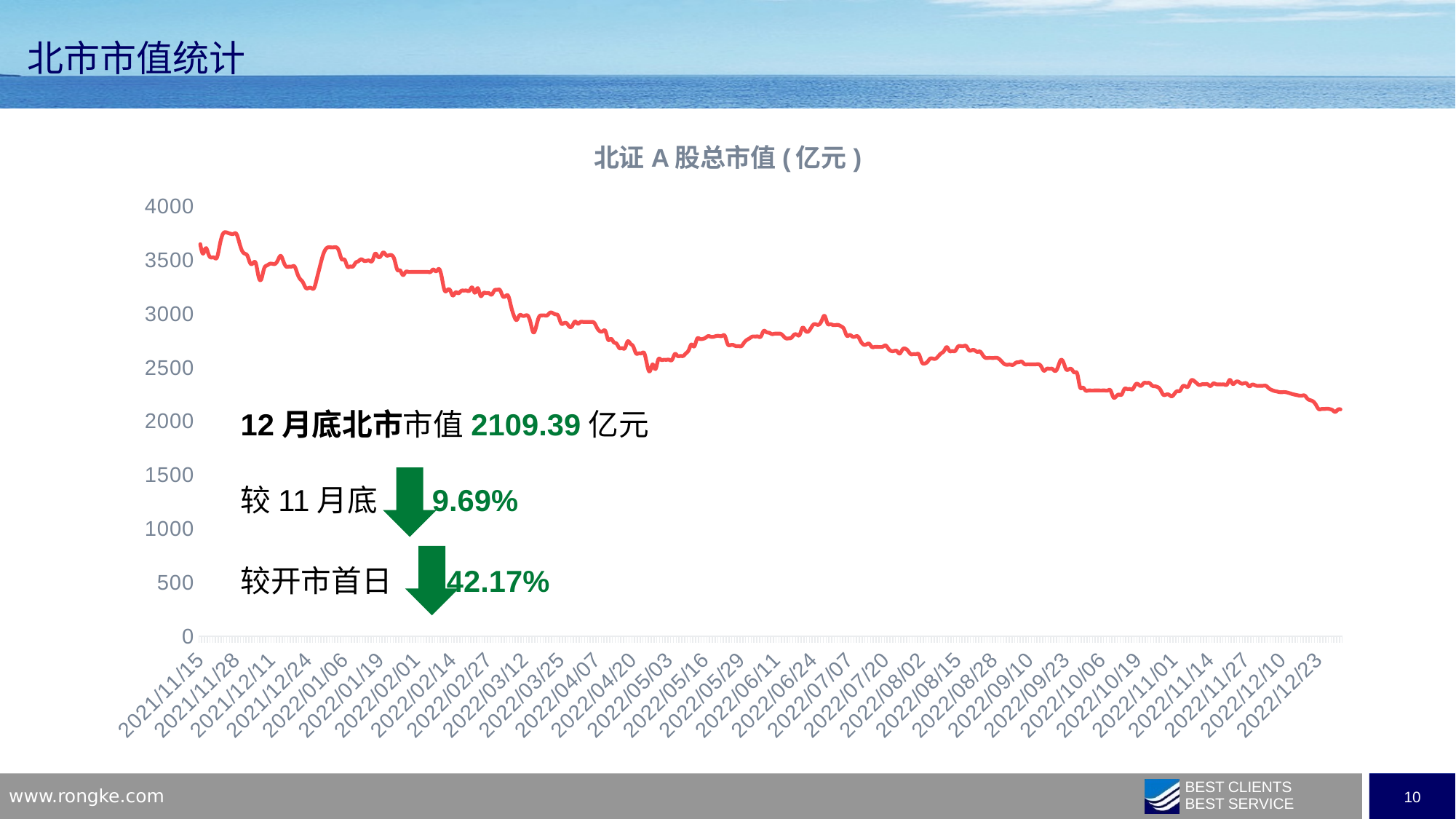

北市市值统计

### Chart: 北证A股总市值(亿元)

| Category | 总市值(亿元) |
|---|---|
| 44515 | 3647.2924169058 |
| 44516 | 3558.9806263865003 |
| 44517 | 3610.726536947 |
| 44518 | 3551.1463891088 |
| 44519 | 3522.8378716208003 |
| 44520 | 3522.8378716208003 |
| 44521 | 3522.8378716208003 |
| 44522 | 3636.6797140357003 |
| 44523 | 3734.3913262793 |
| 44524 | 3759.0299597965995 |
| 44525 | 3751.6130007019 |
| 44526 | 3743.5674476403997 |
| 44527 | 3743.5674476403997 |
| 44528 | 3743.5674476403997 |
| 44529 | 3667.4914464135 |
| 44530 | 3588.8815639884 |
| 44531 | 3559.5279211885 |
| 44532 | 3538.7554209502 |
| 44533 | 3470.6745283193 |
| 44534 | 3470.6745283193 |
| 44535 | 3470.6745283193 |
| 44536 | 3345.6883336446003 |
| 44537 | 3322.3483527498997 |
| 44538 | 3420.3863498514 |
| 44539 | 3448.9032051799 |
| 44540 | 3464.5894816934997 |
| 44541 | 3464.5894816934997 |
| 44542 | 3464.5894816934997 |
| 44543 | 3500.4166082288 |
| 44544 | 3538.6478434184 |
| 44545 | 3483.4187559297998 |
| 44546 | 3438.4332821774 |
| 44547 | 3439.2144118324 |
| 44548 | 3439.2144118324 |
| 44549 | 3439.2144118324 |
| 44550 | 3372.3729361363003 |
| 44551 | 3322.5101122151 |
| 44552 | 3292.1586704806 |
| 44553 | 3241.5891739256 |
| 44554 | 3239.1845407903 |
| 44555 | 3239.1845407903 |
| 44556 | 3239.1845407903 |
| 44557 | 3327.9295913721003 |
| 44558 | 3429.0072086529 |
| 44559 | 3527.4982414921 |
| 44560 | 3593.393758665 |
| 44561 | 3617.7859343172 |
| 44562 | 3617.7859343172 |
| 44563 | 3617.7859343172 |
| 44564 | 3617.7859343172 |
| 44565 | 3581.4500739509003 |
| 44566 | 3506.1938823345 |
| 44567 | 3503.4717932906 |
| 44568 | 3439.6104827432 |
| 44569 | 3439.6104827432 |
| 44570 | 3439.6104827432 |
| 44571 | 3475.3526546044 |
| 44572 | 3489.1965966192997 |
| 44573 | 3507.3523156113 |
| 44574 | 3492.4058317791996 |
| 44575 | 3493.2155530563 |
| 44576 | 3493.2155530563 |
| 44577 | 3493.2155530563 |
| 44578 | 3558.1757846140003 |
| 44579 | 3532.0176618546 |
| 44580 | 3535.7906446955 |
| 44581 | 3570.2877402884997 |
| 44582 | 3544.1656117321995 |
| 44583 | 3544.1656117321995 |
| 44584 | 3544.1656117321995 |
| 44585 | 3500.8529855804 |
| 44586 | 3408.9265435475 |
| 44587 | 3403.8574992526 |
| 44588 | 3360.1384303431 |
| 44589 | 3389.3643667515003 |
| 44590 | 3389.3643667515003 |
| 44591 | 3389.3643667515003 |
| 44592 | 3389.3643667515003 |
| 44593 | 3389.3643667515003 |
| 44594 | 3389.3643667515003 |
| 44595 | 3389.3643667515003 |
| 44596 | 3389.3643667515003 |
| 44597 | 3389.3643667515003 |
| 44598 | 3389.3643667515003 |
| 44599 | 3411.6801913140002 |
| 44600 | 3394.5738456640997 |
| 44601 | 3416.8862471914003 |
| 44602 | 3341.5494443411 |
| 44603 | 3219.7196522832 |
| 44604 | 3219.7196522832 |
| 44605 | 3219.7196522832 |
| 44606 | 3168.7225444502 |
| 44607 | 3199.2823689716997 |
| 44608 | 3190.7665176578003 |
| 44609 | 3212.6318126667998 |
| 44610 | 3215.5725910499 |
| 44611 | 3215.5725910499 |
| 44612 | 3215.5725910499 |
| 44613 | 3244.1174868754997 |
| 44614 | 3194.2426142433 |
| 44615 | 3238.7274338986 |
| 44616 | 3166.6783685677 |
| 44617 | 3192.2330401809004 |
| 44618 | 3192.2330401809004 |
| 44619 | 3192.2330401809004 |
| 44620 | 3178.1757211967997 |
| 44621 | 3217.6794479728005 |
| 44622 | 3222.9643825482 |
| 44623 | 3219.7648019676003 |
| 44624 | 3163.8715925413 |
| 44625 | 3163.8715925413 |
| 44626 | 3163.8715925413 |
| 44627 | 3066.7265996657 |
| 44628 | 2982.4700315766 |
| 44629 | 2941.8597266192 |
| 44630 | 2985.3461175429998 |
| 44631 | 2982.3166526268 |
| 44632 | 2982.3166526268 |
| 44633 | 2982.3166526268 |
| 44634 | 2917.6658234546003 |
| 44635 | 2826.9825161406 |
| 44636 | 2877.5474765623 |
| 44637 | 2967.7170050439004 |
| 44638 | 2985.0242955797 |
| 44639 | 2985.0242955797 |
| 44640 | 2985.0242955797 |
| 44641 | 3009.8528324609997 |
| 44642 | 3006.7380816336 |
| 44643 | 2994.3525547827003 |
| 44644 | 2980.3412963258 |
| 44645 | 2912.0690103535 |
| 44646 | 2912.0690103535 |
| 44647 | 2912.0690103535 |
| 44648 | 2880.7971500282 |
| 44649 | 2886.2887238498997 |
| 44650 | 2927.6764327814003 |
| 44651 | 2907.8986501052 |
| 44652 | 2923.8552960171996 |
| 44653 | 2923.8552960171996 |
| 44654 | 2923.8552960171996 |
| 44655 | 2923.8552960171996 |
| 44656 | 2923.8552960171996 |
| 44657 | 2914.3277359421004 |
| 44658 | 2867.3006840493 |
| 44659 | 2837.4538231808 |
| 44660 | 2837.4538231808 |
| 44661 | 2837.4538231808 |
| 44662 | 2757.5333107203005 |
| 44663 | 2767.1749824825 |
| 44664 | 2734.9087334473998 |
| 44665 | 2721.9604045319 |
| 44666 | 2680.5942521889 |
| 44667 | 2680.5942521889 |
| 44668 | 2680.5942521889 |
| 44669 | 2743.171058547 |
| 44670 | 2721.5393276377 |
| 44671 | 2696.6399950827 |
| 44672 | 2632.5345207516 |
| 44673 | 2632.3674841142 |
| 44674 | 2632.3674841142 |
| 44675 | 2632.3674841142 |
| 44676 | 2526.3850612997 |
| 44677 | 2465.1764279520003 |
| 44678 | 2528.8031210534 |
| 44679 | 2485.087344432 |
| 44680 | 2572.1734975089003 |
| 44681 | 2572.1734975089003 |
| 44682 | 2572.1734975089003 |
| 44683 | 2572.1734975089003 |
| 44684 | 2572.1734975089003 |
| 44685 | 2572.1734975089003 |
| 44686 | 2625.0686676274 |
| 44687 | 2607.5509385418 |
| 44688 | 2607.5509385418 |
| 44689 | 2607.5509385418 |
| 44690 | 2632.1410634395997 |
| 44691 | 2662.0053496894 |
| 44692 | 2714.8786762184 |
| 44693 | 2696.65513599 |
| 44694 | 2766.1390658262 |
| 44695 | 2766.1390658262 |
| 44696 | 2766.1390658262 |
| 44697 | 2775.5285685399 |
| 44698 | 2792.2009108591997 |
| 44699 | 2785.7828372028002 |
| 44700 | 2786.3332486417 |
| 44701 | 2793.5419893559 |
| 44702 | 2793.5419893559 |
| 44703 | 2793.5419893559 |
| 44704 | 2795.0541096706 |
| 44705 | 2720.440930274 |
| 44706 | 2708.0714058276003 |
| 44707 | 2710.1583093044 |
| 44708 | 2699.1582717188 |
| 44709 | 2699.1582717188 |
| 44710 | 2699.1582717188 |
| 44711 | 2732.6410913449 |
| 44712 | 2757.4832978169 |
| 44713 | 2772.6717366631 |
| 44714 | 2788.3850945605 |
| 44715 | 2788.3850945605 |
| 44716 | 2788.3850945605 |
| 44717 | 2788.3850945605 |
| 44718 | 2839.5012081606 |
| 44719 | 2829.0441930892 |
| 44720 | 2823.2424032547997 |
| 44721 | 2811.1324135665004 |
| 44722 | 2814.9206162234004 |
| 44723 | 2814.9206162234004 |
| 44724 | 2814.9206162234004 |
| 44725 | 2796.4064880929 |
| 44726 | 2771.7440135692 |
| 44727 | 2770.7452889224 |
| 44728 | 2776.7880121309004 |
| 44729 | 2805.5364887754 |
| 44730 | 2805.5364887754 |
| 44731 | 2805.5364887754 |
| 44732 | 2869.6400837782003 |
| 44733 | 2845.0038680319 |
| 44734 | 2833.0814592215 |
| 44735 | 2865.2317097368 |
| 44736 | 2900.3555892112 |
| 44737 | 2900.3555892112 |
| 44738 | 2900.3555892112 |
| 44739 | 2940.2694889202003 |
| 44740 | 2979.6897424141 |
| 44741 | 2910.2797856181 |
| 44742 | 2902.9339092932 |
| 44743 | 2895.4124408483003 |
| 44744 | 2895.4124408483003 |
| 44745 | 2895.4124408483003 |
| 44746 | 2881.9453615675 |
| 44747 | 2856.2942042054997 |
| 44748 | 2795.6054111657 |
| 44749 | 2802.821675042 |
| 44750 | 2788.0566399324 |
| 44751 | 2788.0566399324 |
| 44752 | 2788.0566399324 |
| 44753 | 2743.6972360722 |
| 44754 | 2713.7592858103 |
| 44755 | 2714.2287561011 |
| 44756 | 2721.7196252395997 |
| 44757 | 2691.5529888544 |
| 44758 | 2691.5529888544 |
| 44759 | 2691.5529888544 |
| 44760 | 2690.8810890585 |
| 44761 | 2694.6183490983 |
| 44762 | 2704.8000299395003 |
| 44763 | 2674.0947072006 |
| 44764 | 2653.6568748401 |
| 44765 | 2653.6568748401 |
| 44766 | 2653.6568748401 |
| 44767 | 2629.674780366 |
| 44768 | 2666.260082241 |
| 44769 | 2676.2385308375 |
| 44770 | 2656.4385025851 |
| 44771 | 2625.1438669167 |
| 44772 | 2625.1438669167 |
| 44773 | 2625.1438669167 |
| 44774 | 2619.9952551969 |
| 44775 | 2550.3680656498 |
| 44776 | 2536.6310379925 |
| 44777 | 2551.9885426248 |
| 44778 | 2582.6887713906 |
| 44779 | 2582.6887713906 |
| 44780 | 2582.6887713906 |
| 44781 | 2606.5195200218 |
| 44782 | 2632.5023832604998 |
| 44783 | 2654.0267116094 |
| 44784 | 2689.8845604777 |
| 44785 | 2653.8945426505998 |
| 44786 | 2653.8945426505998 |
| 44787 | 2653.8945426505998 |
| 44788 | 2693.6608074631 |
| 44789 | 2699.7314988988 |
| 44790 | 2699.0479773593 |
| 44791 | 2699.6222750647 |
| 44792 | 2661.0395091149 |
| 44793 | 2661.0395091149 |
| 44794 | 2661.0395091149 |
| 44795 | 2645.5029083201002 |
| 44796 | 2648.1322877109 |
| 44797 | 2614.3166314603 |
| 44798 | 2589.5791900451 |
| 44799 | 2589.4062436282998 |
| 44800 | 2589.4062436282998 |
| 44801 | 2589.4062436282998 |
| 44802 | 2590.7044764820002 |
| 44803 | 2576.6148745256 |
| 44804 | 2549.9401871806 |
| 44805 | 2529.1751939098003 |
| 44806 | 2526.5628117048 |
| 44807 | 2526.5628117048 |
| 44808 | 2526.5628117048 |
| 44809 | 2546.3298115758 |
| 44810 | 2549.5459455709 |
| 44811 | 2554.7658045026997 |
| 44812 | 2531.6065635755 |
| 44813 | 2529.7319204412 |
| 44814 | 2529.7319204412 |
| 44815 | 2529.7319204412 |
| 44816 | 2529.7319204412 |
| 44817 | 2530.8427879786 |
| 44818 | 2510.8202302873997 |
| 44819 | 2469.9821932551 |
| 44820 | 2488.1012784835 |
| 44821 | 2488.1012784835 |
| 44822 | 2488.1012784835 |
| 44823 | 2467.258621338 |
| 44824 | 2500.7155653059 |
| 44825 | 2566.4375936082 |
| 44826 | 2550.3233702410002 |
| 44827 | 2483.9789135283 |
| 44828 | 2483.9789135283 |
| 44829 | 2483.9789135283 |
| 44830 | 2453.5597700118 |
| 44831 | 2443.5267908682 |
| 44832 | 2318.9621725803 |
| 44833 | 2314.004084923 |
| 44834 | 2286.5734448482 |
| 44835 | 2286.5734448482 |
| 44836 | 2286.5734448482 |
| 44837 | 2286.5734448482 |
| 44838 | 2286.5734448482 |
| 44839 | 2286.5734448482 |
| 44840 | 2286.5734448482 |
| 44841 | 2286.5734448482 |
| 44842 | 2286.5734448482 |
| 44843 | 2286.5734448482 |
| 44844 | 2224.1462111628 |
| 44845 | 2230.5193351439 |
| 44846 | 2248.9419607903 |
| 44847 | 2248.4388880757997 |
| 44848 | 2300.1568136905 |
| 44849 | 2300.1568136905 |
| 44850 | 2300.1568136905 |
| 44851 | 2299.1909199368 |
| 44852 | 2341.514833444 |
| 44853 | 2344.5635203235997 |
| 44854 | 2328.9578828148997 |
| 44855 | 2356.0768540816002 |
| 44856 | 2356.0768540816002 |
| 44857 | 2356.0768540816002 |
| 44858 | 2331.4608261206 |
| 44859 | 2325.2507801232 |
| 44860 | 2317.9931857101 |
| 44861 | 2291.878023599 |
| 44862 | 2247.7459385286998 |
| 44863 | 2247.7459385286998 |
| 44864 | 2247.7459385286998 |
| 44865 | 2231.9998218867 |
| 44866 | 2254.6117420433998 |
| 44867 | 2280.0366913347 |
| 44868 | 2282.4601065681 |
| 44869 | 2324.880317085 |
| 44870 | 2324.880317085 |
| 44871 | 2324.880317085 |
| 44872 | 2377.9709635978 |
| 44873 | 2377.3831506717 |
| 44874 | 2355.6657509973998 |
| 44875 | 2337.1404534074 |
| 44876 | 2344.4401398108 |
| 44877 | 2344.4401398108 |
| 44878 | 2344.4401398108 |
| 44879 | 2328.0932229238 |
| 44880 | 2351.0332401665 |
| 44881 | 2345.1717470569 |
| 44882 | 2343.491050117 |
| 44883 | 2342.5368955512 |
| 44884 | 2342.5368955512 |
| 44885 | 2342.5368955512 |
| 44886 | 2385.2609194115 |
| 44887 | 2347.9298197698 |
| 44888 | 2363.2104859227998 |
| 44889 | 2369.2970651760997 |
| 44890 | 2352.5528673166 |
| 44891 | 2352.5528673166 |
| 44892 | 2352.5528673166 |
| 44893 | 2325.5963469623002 |
| 44894 | 2340.8593818644 |
| 44895 | 2335.6921654541 |
| 44896 | 2328.8340372586 |
| 44897 | 2330.3019113542 |
| 44898 | 2330.3019113542 |
| 44899 | 2330.3019113542 |
| 44900 | 2307.8901149022 |
| 44901 | 2292.2153773687 |
| 44902 | 2282.5472259909 |
| 44903 | 2276.7910354114 |
| 44904 | 2270.9292067343 |
| 44905 | 2270.9292067343 |
| 44906 | 2270.9292067343 |
| 44907 | 2265.4998102707 |
| 44908 | 2257.3406165291 |
| 44909 | 2249.7433071969 |
| 44910 | 2244.2917270758 |
| 44911 | 2238.8649390441 |
| 44912 | 2238.8649390441 |
| 44913 | 2238.8649390441 |
| 44914 | 2209.0505537459 |
| 44915 | 2195.9860787678 |
| 44916 | 2184.2317197232 |
| 44917 | 2153.9728673742 |
| 44918 | 2114.0186335911 |
| 44919 | 2114.0186335911 |
| 44920 | 2114.0186335911 |
| 44921 | 2117.2774443338 |
| 44922 | 2113.2882025504 |
| 44923 | 2103.3218170034 |
| 44924 | 2087.7945409709 |
| 44925 | 2109.3880968616 |
| 44926 | 2109.3880968616 |
12月底北市市值2109.39亿元

较11月底       9.69%

较开市首日       42.17%